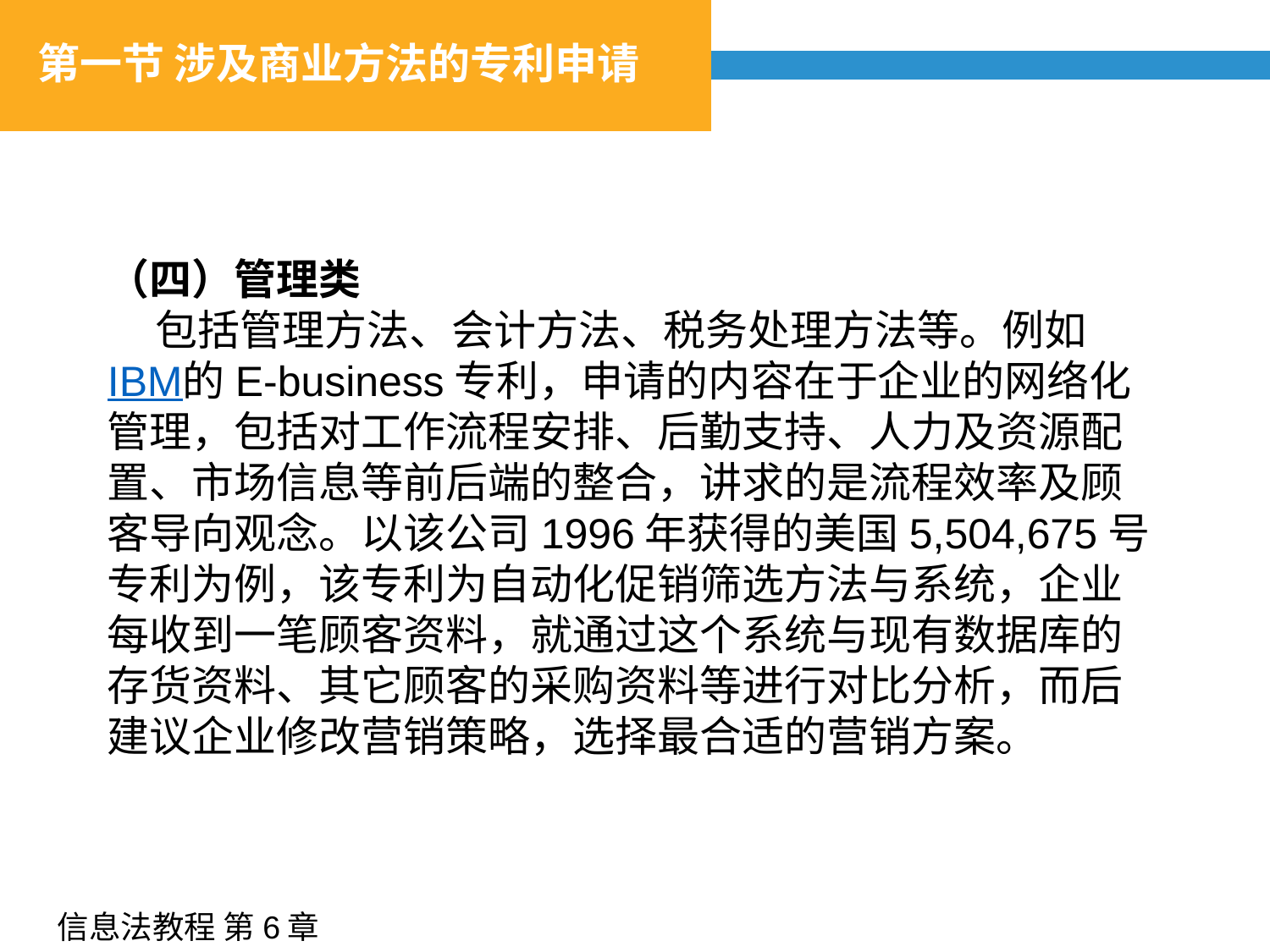

# 第一节 涉及商业方法的专利申请
（四）管理类
    包括管理方法、会计方法、税务处理方法等。例如IBM的E-business专利，申请的内容在于企业的网络化管理，包括对工作流程安排、后勤支持、人力及资源配置、市场信息等前后端的整合，讲求的是流程效率及顾客导向观念。以该公司1996年获得的美国5,504,675号专利为例，该专利为自动化促销筛选方法与系统，企业每收到一笔顾客资料，就通过这个系统与现有数据库的存货资料、其它顾客的采购资料等进行对比分析，而后建议企业修改营销策略，选择最合适的营销方案。
信息法教程 第6章